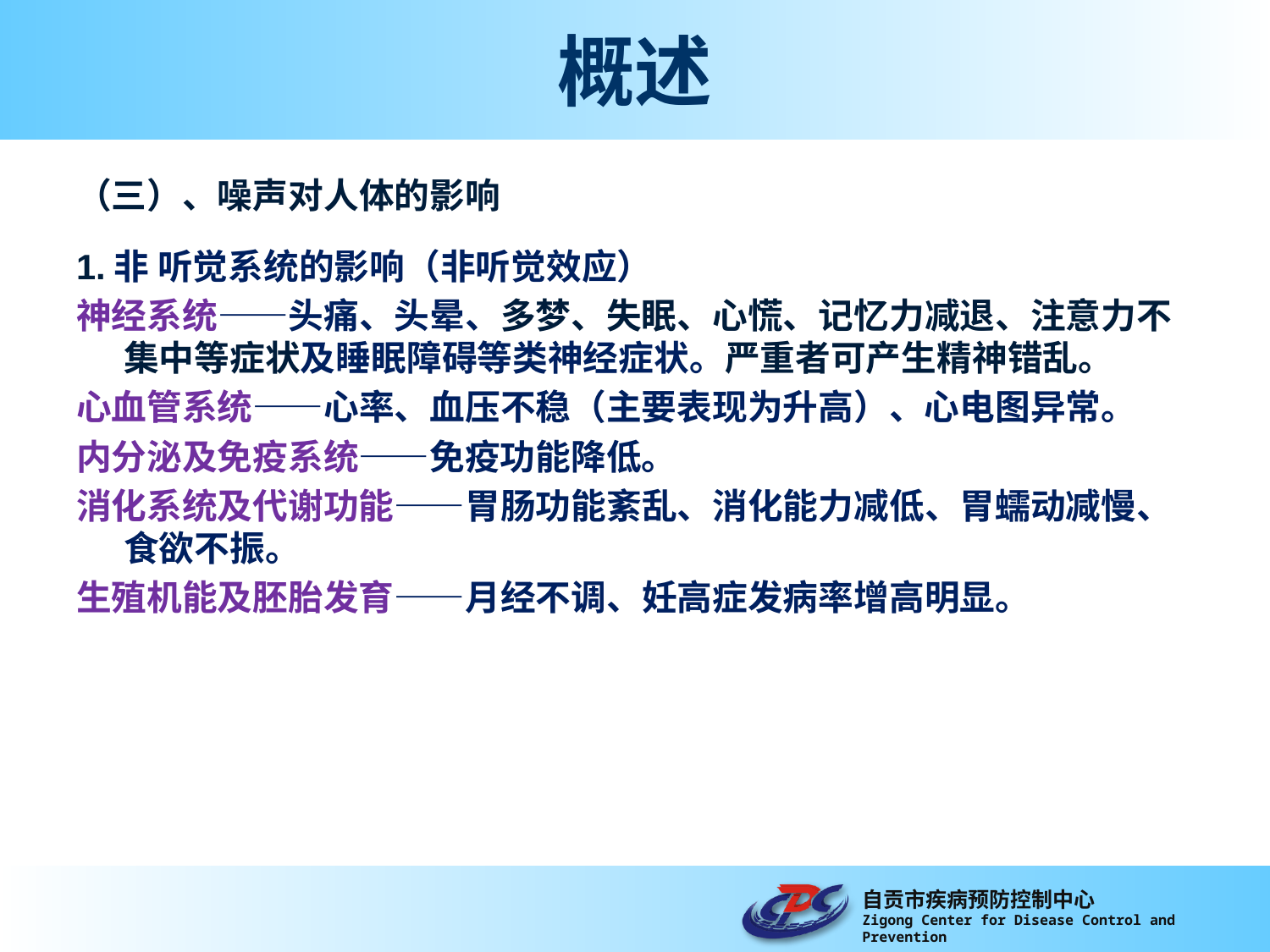

# 概述
（三）、噪声对人体的影响
1.非 听觉系统的影响（非听觉效应）
神经系统——头痛、头晕、多梦、失眠、心慌、记忆力减退、注意力不集中等症状及睡眠障碍等类神经症状。严重者可产生精神错乱。
心血管系统——心率、血压不稳（主要表现为升高）、心电图异常。
内分泌及免疫系统——免疫功能降低。
消化系统及代谢功能——胃肠功能紊乱、消化能力减低、胃蠕动减慢、食欲不振。
生殖机能及胚胎发育——月经不调、妊高症发病率增高明显。

37